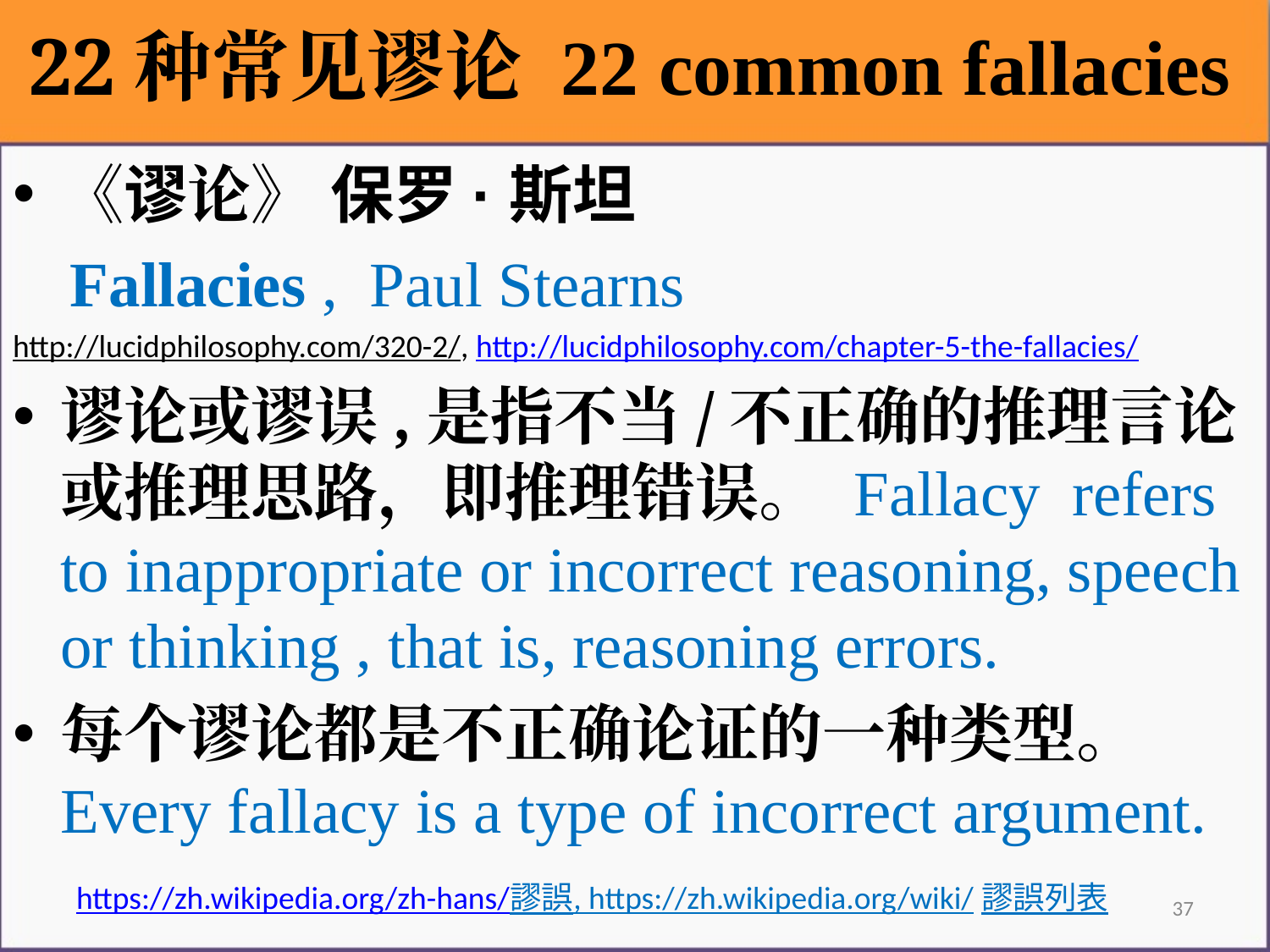

22种常见谬论 22 common fallacies
《谬论》 保罗·斯坦
    Fallacies ,  Paul Stearns
http://lucidphilosophy.com/320-2/, http://lucidphilosophy.com/chapter-5-the-fallacies/
谬论或谬误,是指不当/不正确的推理言论或推理思路，即推理错误。 Fallacy  refers to inappropriate or incorrect reasoning, speech or thinking , that is, reasoning errors.
每个谬论都是不正确论证的一种类型。 Every fallacy is a type of incorrect argument.     https://zh.wikipedia.org/zh-hans/謬誤, https://zh.wikipedia.org/wiki/謬誤列表

37